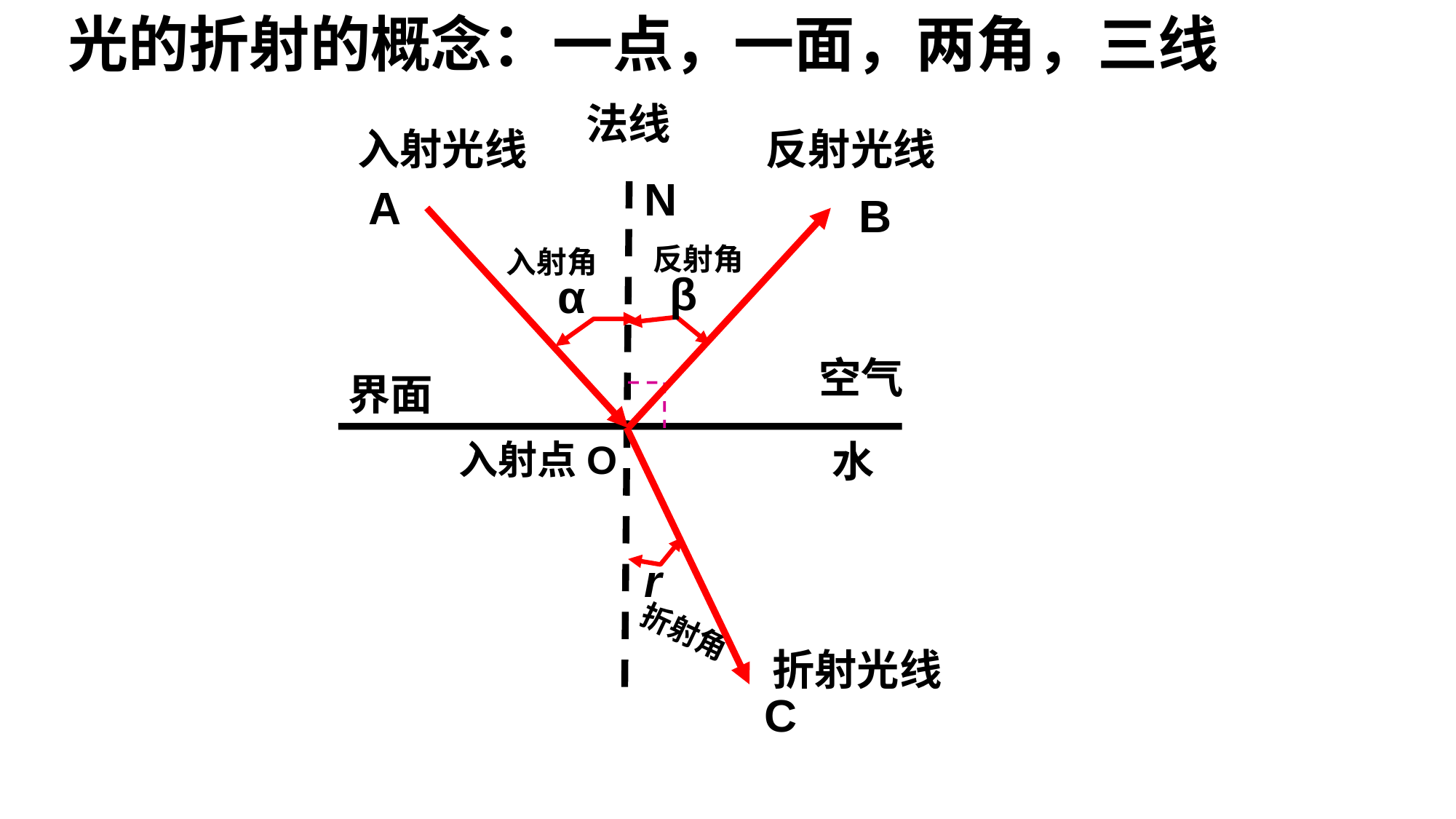

光的折射的概念：一点，一面，两角，三线
法线
入射光线
反射光线
N
A

B

反射角
入射角
β
α

空气
界面

入射点O
水

r
折射角
折射光线
C